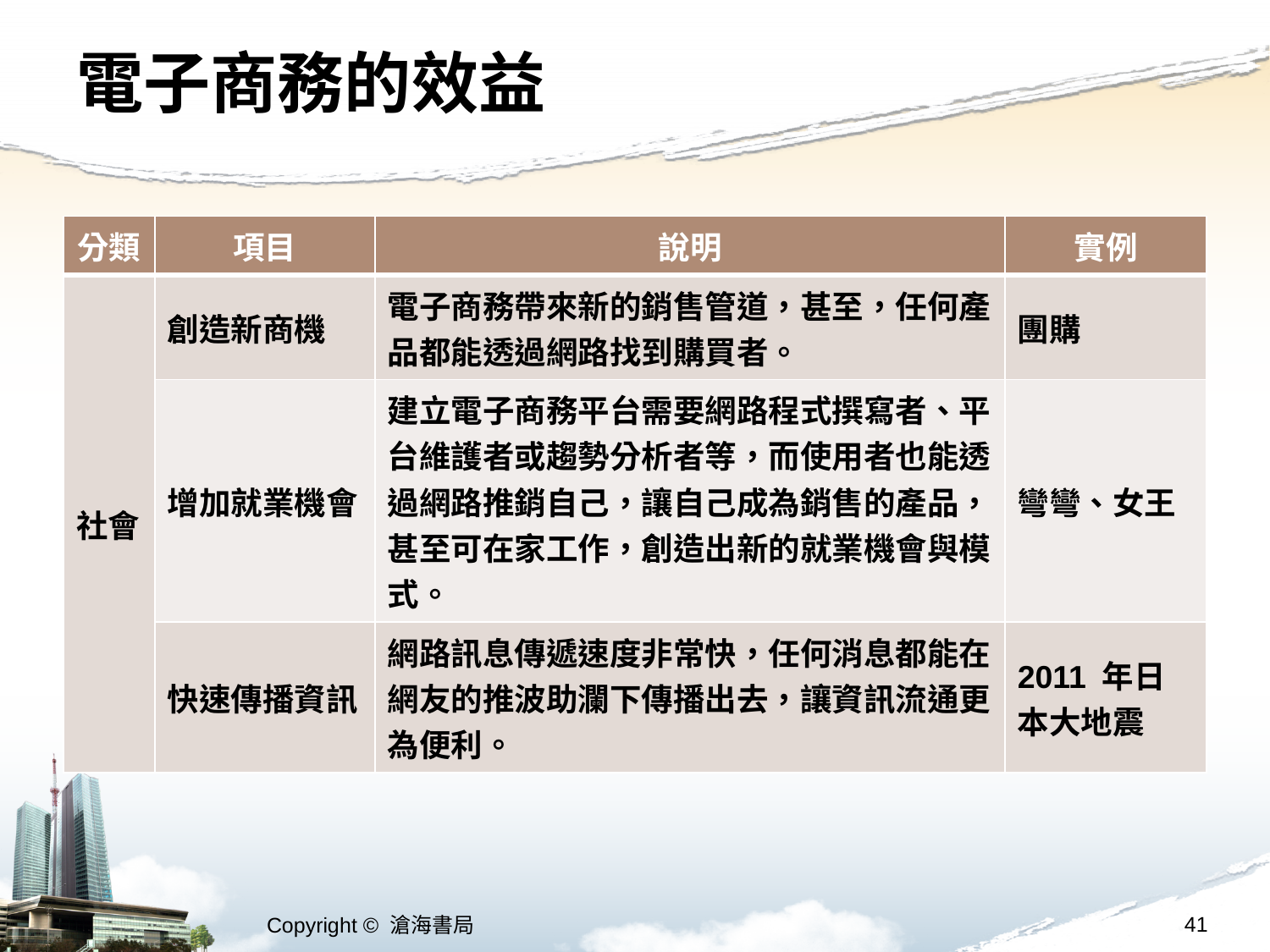

# 電子商務的效益
| 分類 | 項目 | 說明 | 實例 |
| --- | --- | --- | --- |
| 社會 | 創造新商機 | 電子商務帶來新的銷售管道，甚至，任何產 品都能透過網路找到購買者。 | 團購 |
|  | 增加就業機會 | 建立電子商務平台需要網路程式撰寫者、平 台維護者或趨勢分析者等，而使用者也能透 過網路推銷自己，讓自己成為銷售的產品， 甚至可在家工作，創造出新的就業機會與模 式。 | 彎彎、女王 |
|  | 快速傳播資訊 | 網路訊息傳遞速度非常快，任何消息都能在 網友的推波助瀾下傳播出去，讓資訊流通更 為便利。 | 2011 年日本大地震 |
41
Copyright © 滄海書局